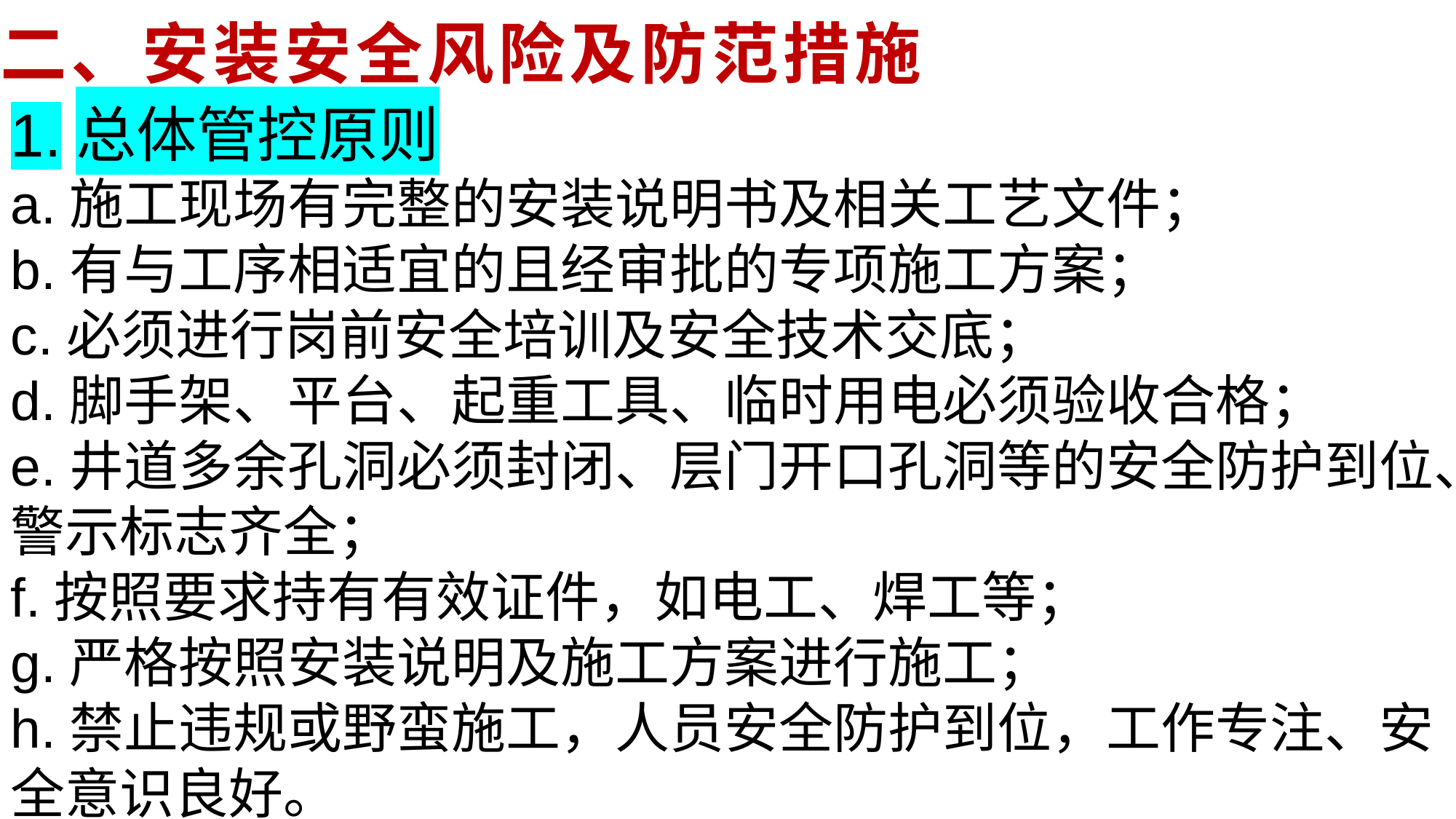

# 二、安装安全风险及防范措施
1.总体管控原则
a.施工现场有完整的安装说明书及相关工艺文件；
b.有与工序相适宜的且经审批的专项施工方案；
c.必须进行岗前安全培训及安全技术交底；
d.脚手架、平台、起重工具、临时用电必须验收合格；
e.井道多余孔洞必须封闭、层门开口孔洞等的安全防护到位、警示标志齐全；
f.按照要求持有有效证件，如电工、焊工等；
g.严格按照安装说明及施工方案进行施工；
h.禁止违规或野蛮施工，人员安全防护到位，工作专注、安全意识良好。